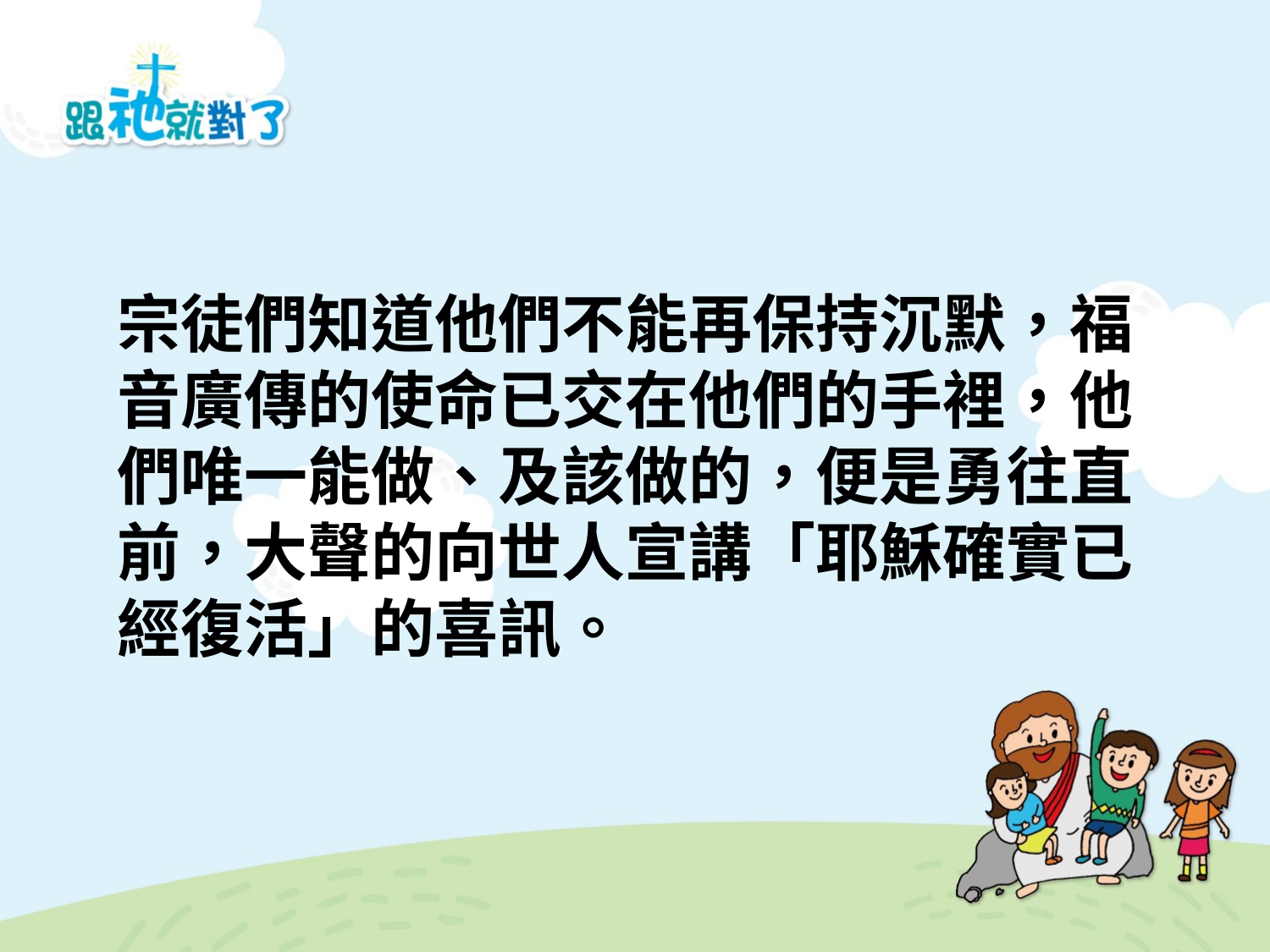

宗徒們知道他們不能再保持沉默，福音廣傳的使命已交在他們的手裡，他們唯一能做、及該做的，便是勇往直前，大聲的向世人宣講「耶穌確實已經復活」的喜訊。